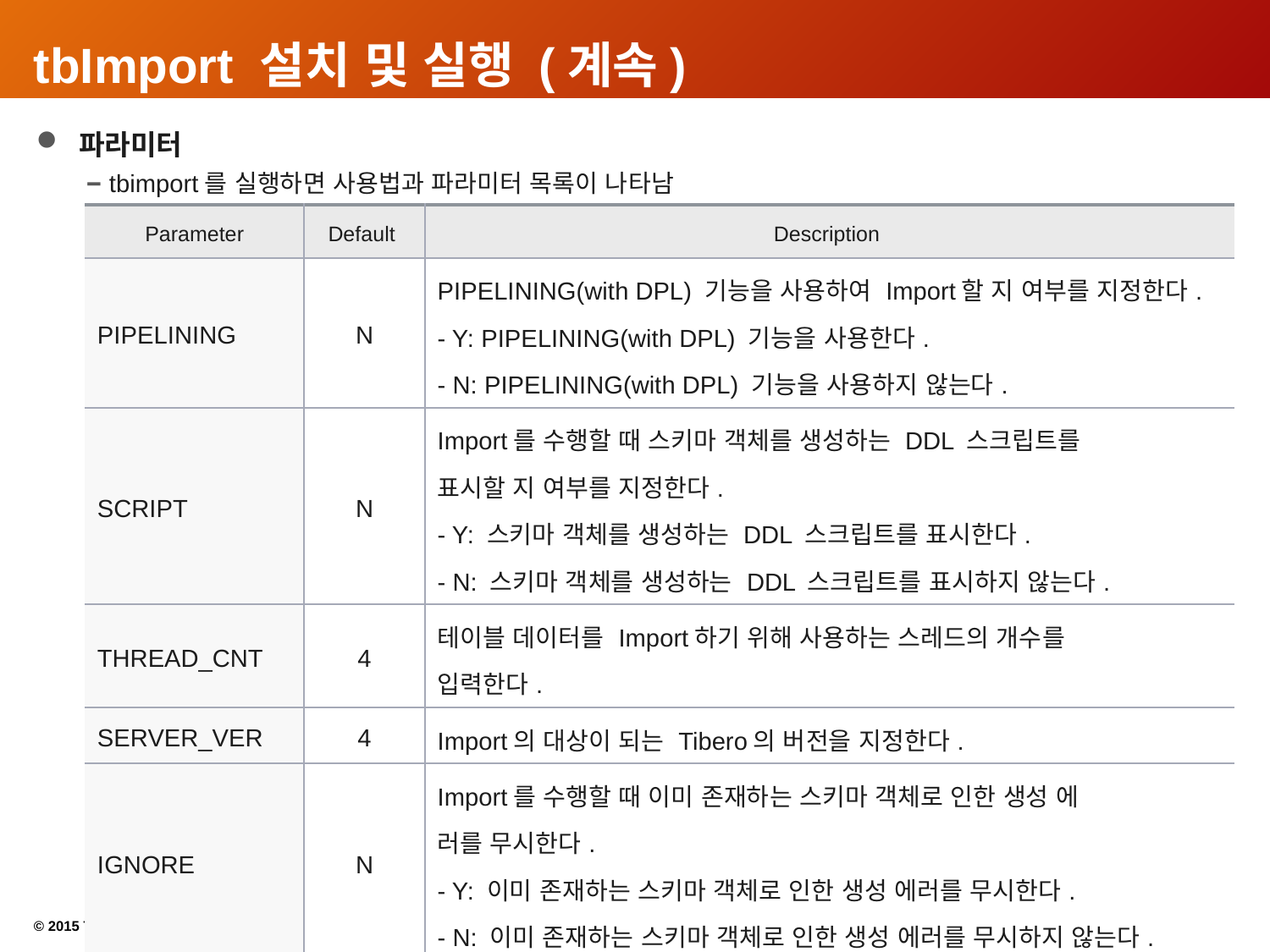

# tbImport 설치 및 실행 (계속)
 파라미터
 tbimport를 실행하면 사용법과 파라미터 목록이 나타남
| Parameter | Default | Description |
| --- | --- | --- |
| PIPELINING | N | PIPELINING(with DPL) 기능을 사용하여 Import할 지 여부를 지정한다. - Y: PIPELINING(with DPL) 기능을 사용한다. - N: PIPELINING(with DPL) 기능을 사용하지 않는다. |
| SCRIPT | N | Import를 수행할 때 스키마 객체를 생성하는 DDL 스크립트를 표시할 지 여부를 지정한다. - Y: 스키마 객체를 생성하는 DDL 스크립트를 표시한다. - N: 스키마 객체를 생성하는 DDL 스크립트를 표시하지 않는다. |
| THREAD\_CNT | 4 | 테이블 데이터를 Import하기 위해 사용하는 스레드의 개수를 입력한다. |
| SERVER\_VER | 4 | Import의 대상이 되는 Tibero의 버전을 지정한다. |
| IGNORE | N | Import를 수행할 때 이미 존재하는 스키마 객체로 인한 생성 에 러를 무시한다. - Y: 이미 존재하는 스키마 객체로 인한 생성 에러를 무시한다. - N: 이미 존재하는 스키마 객체로 인한 생성 에러를 무시하지 않는다. |